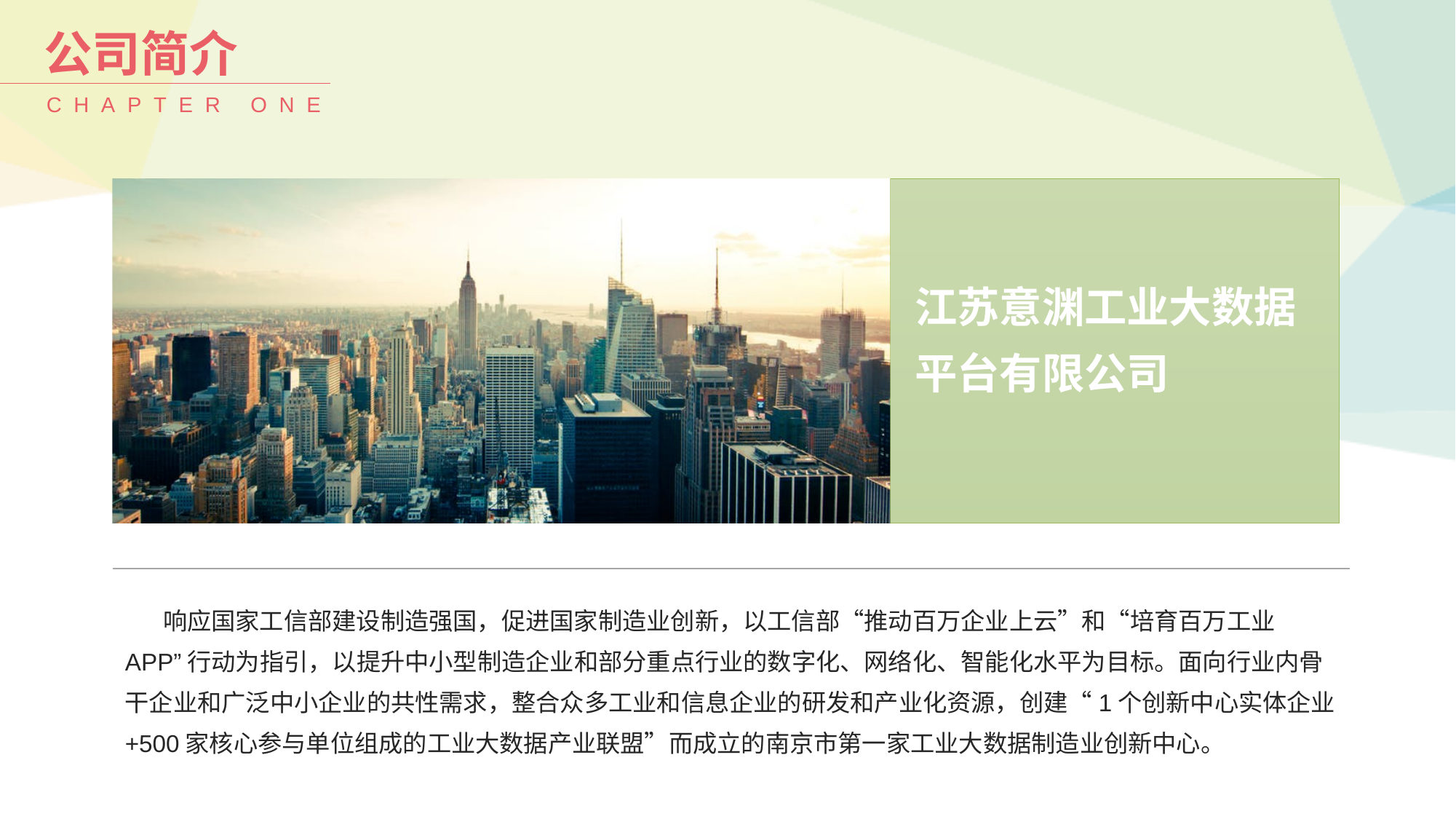

公司简介
CHAPTER ONE

江苏意渊工业大数据平台有限公司
       响应国家工信部建设制造强国，促进国家制造业创新，以工信部“推动百万企业上云”和“培育百万工业APP”行动为指引，以提升中小型制造企业和部分重点行业的数字化、网络化、智能化水平为目标。面向行业内骨干企业和广泛中小企业的共性需求，整合众多工业和信息企业的研发和产业化资源，创建“1个创新中心实体企业+500家核心参与单位组成的工业大数据产业联盟”而成立的南京市第一家工业大数据制造业创新中心。